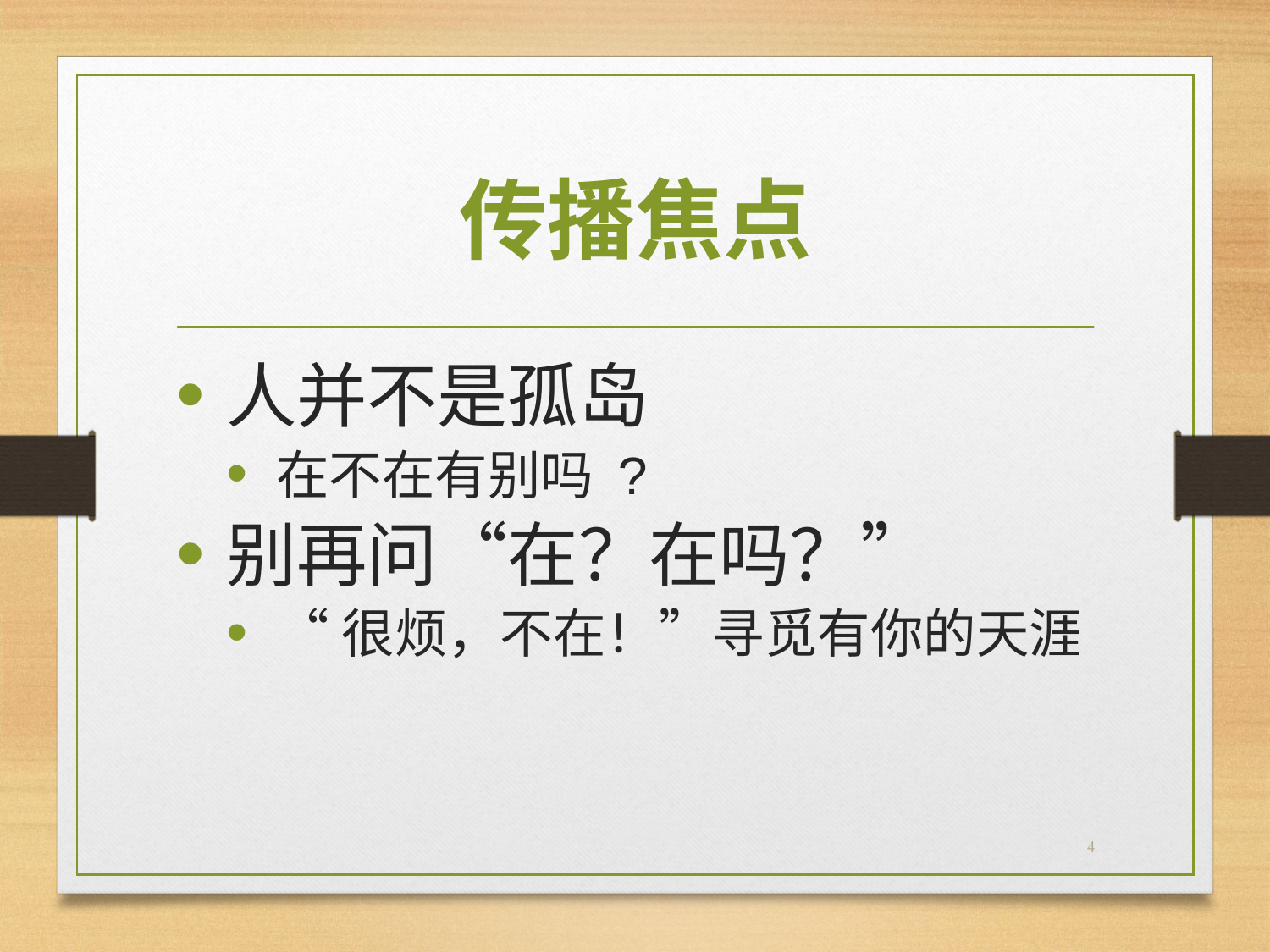

# 传播焦点
人并不是孤岛
在不在有别吗 ?
别再问“在？在吗？”
“很烦，不在！”寻觅有你的天涯

4